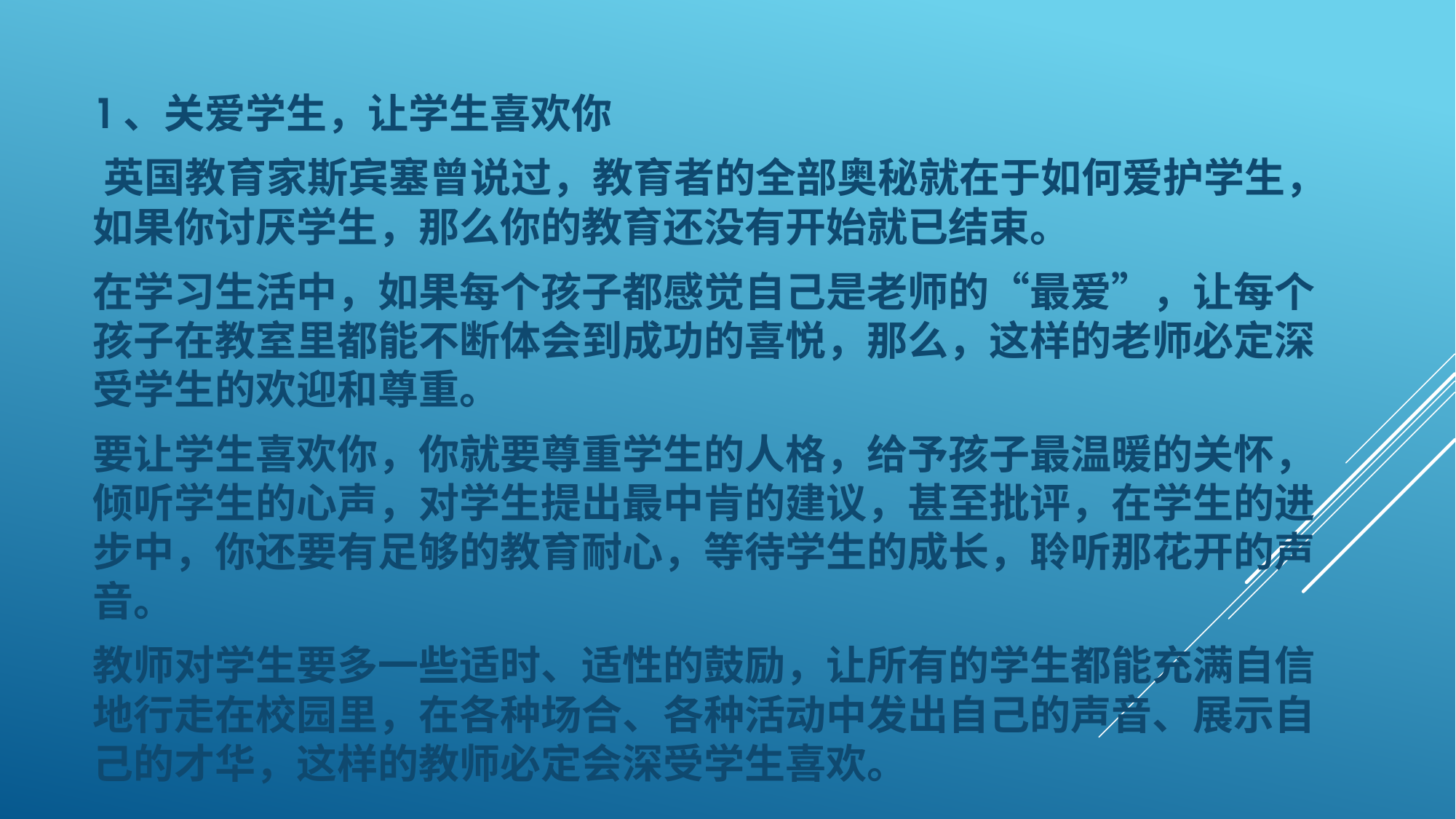

1、关爱学生，让学生喜欢你
 英国教育家斯宾塞曾说过，教育者的全部奥秘就在于如何爱护学生，如果你讨厌学生，那么你的教育还没有开始就已结束。
在学习生活中，如果每个孩子都感觉自己是老师的“最爱”，让每个孩子在教室里都能不断体会到成功的喜悦，那么，这样的老师必定深受学生的欢迎和尊重。
要让学生喜欢你，你就要尊重学生的人格，给予孩子最温暖的关怀，倾听学生的心声，对学生提出最中肯的建议，甚至批评，在学生的进步中，你还要有足够的教育耐心，等待学生的成长，聆听那花开的声音。
教师对学生要多一些适时、适性的鼓励，让所有的学生都能充满自信地行走在校园里，在各种场合、各种活动中发出自己的声音、展示自己的才华，这样的教师必定会深受学生喜欢。